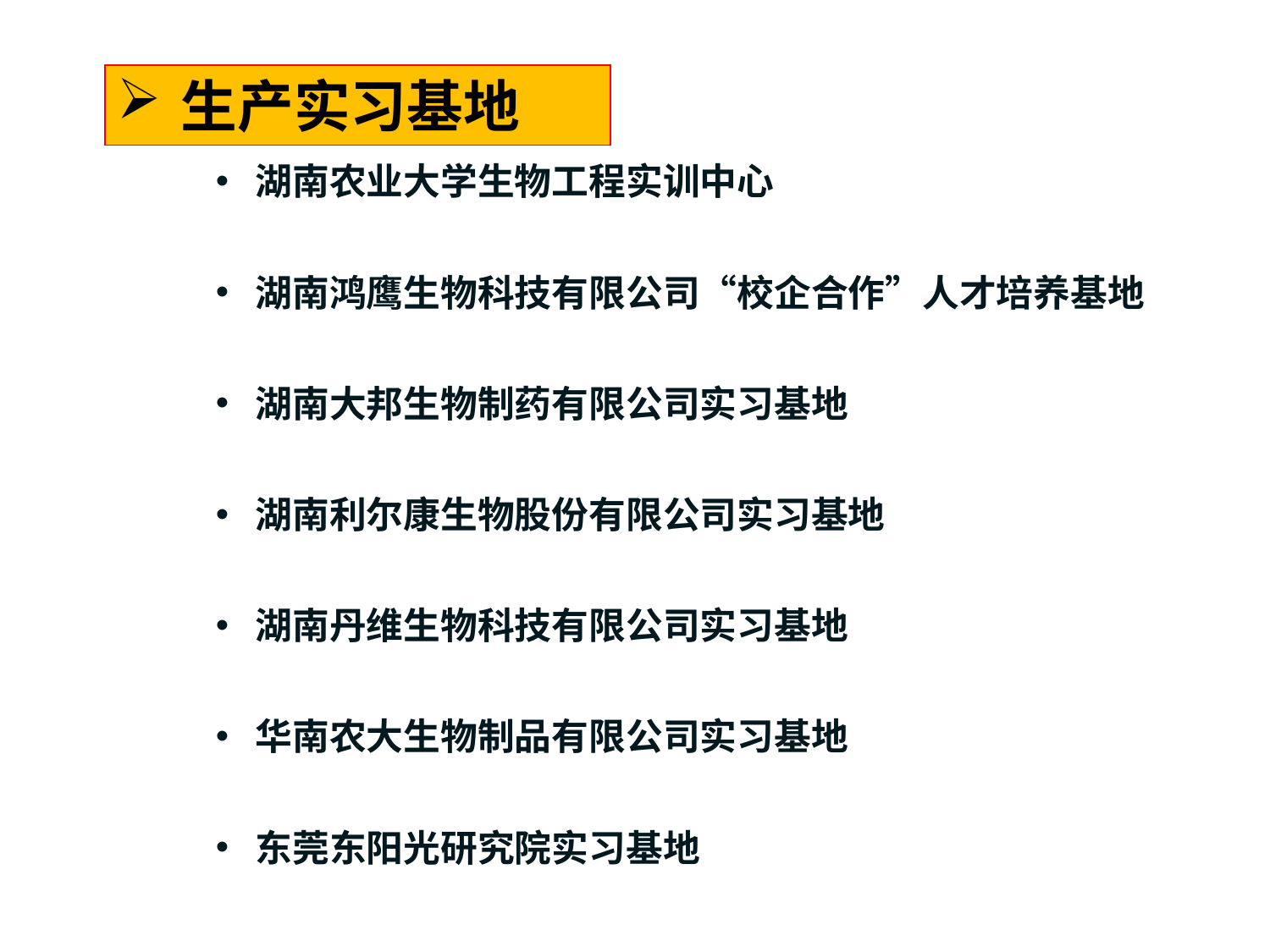

湖南农业大学生物工程实训中心
湖南鸿鹰生物科技有限公司“校企合作”人才培养基地
湖南大邦生物制药有限公司实习基地
湖南利尔康生物股份有限公司实习基地
湖南丹维生物科技有限公司实习基地
华南农大生物制品有限公司实习基地
东莞东阳光研究院实习基地
生产实习基地